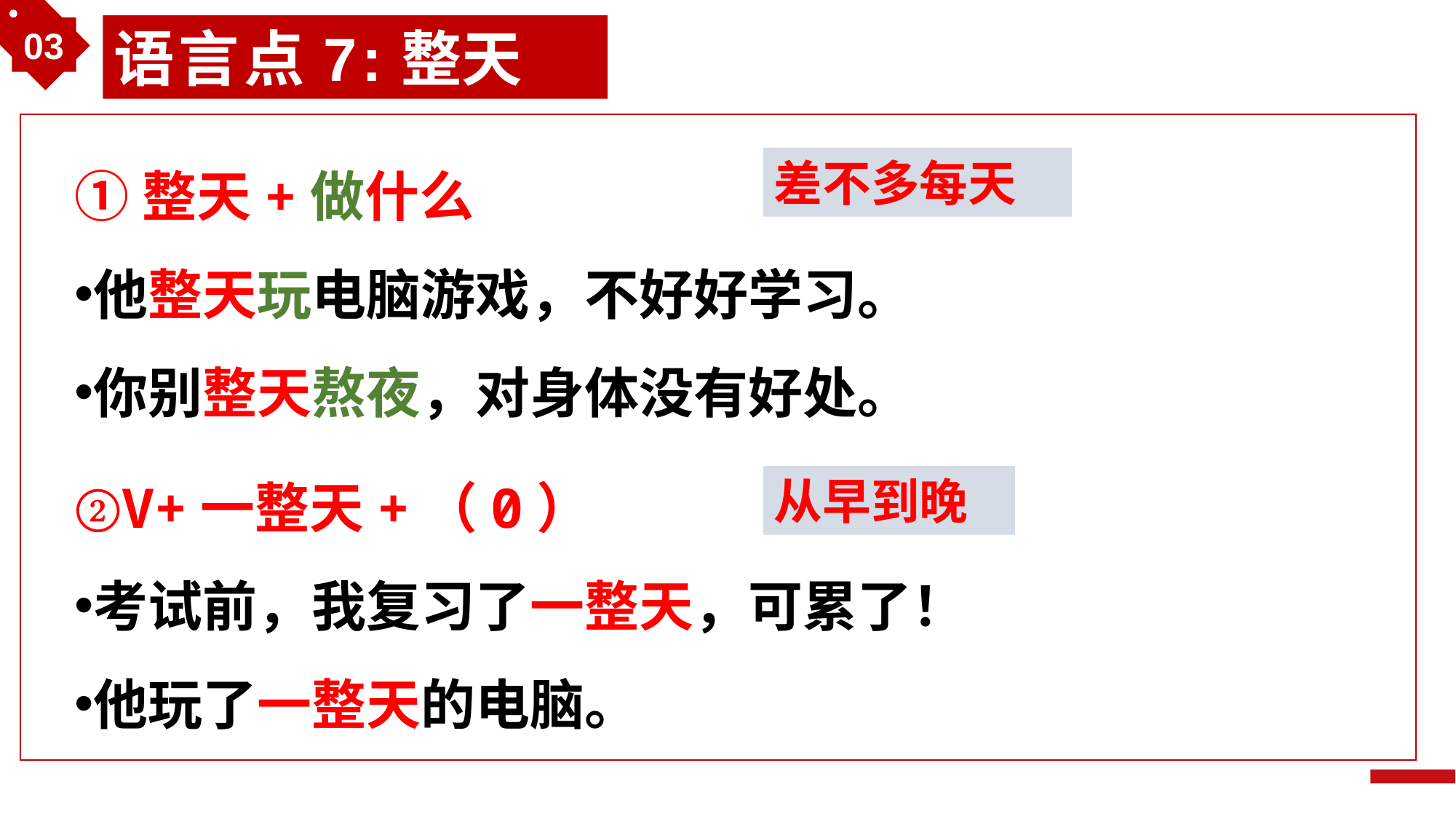

03
语言点7:整天

①整天+做什么
他整天玩电脑游戏，不好好学习。
你别整天熬夜，对身体没有好处。
差不多每天
②V+一整天+（0）
考试前，我复习了一整天，可累了！
他玩了一整天的电脑。
从早到晚